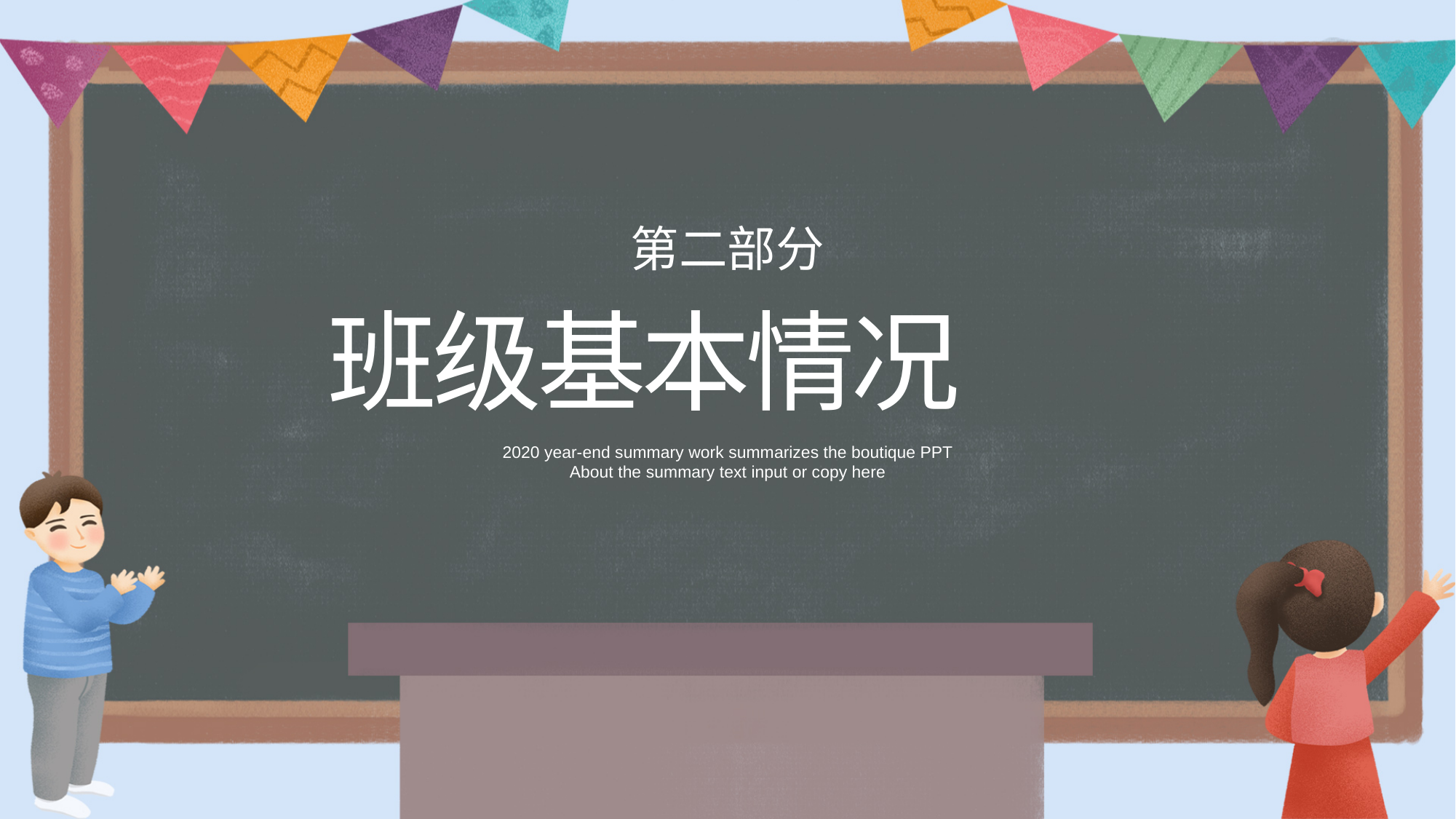

第二部分
班级基本情况
2020 year-end summary work summarizes the boutique PPT
About the summary text input or copy here